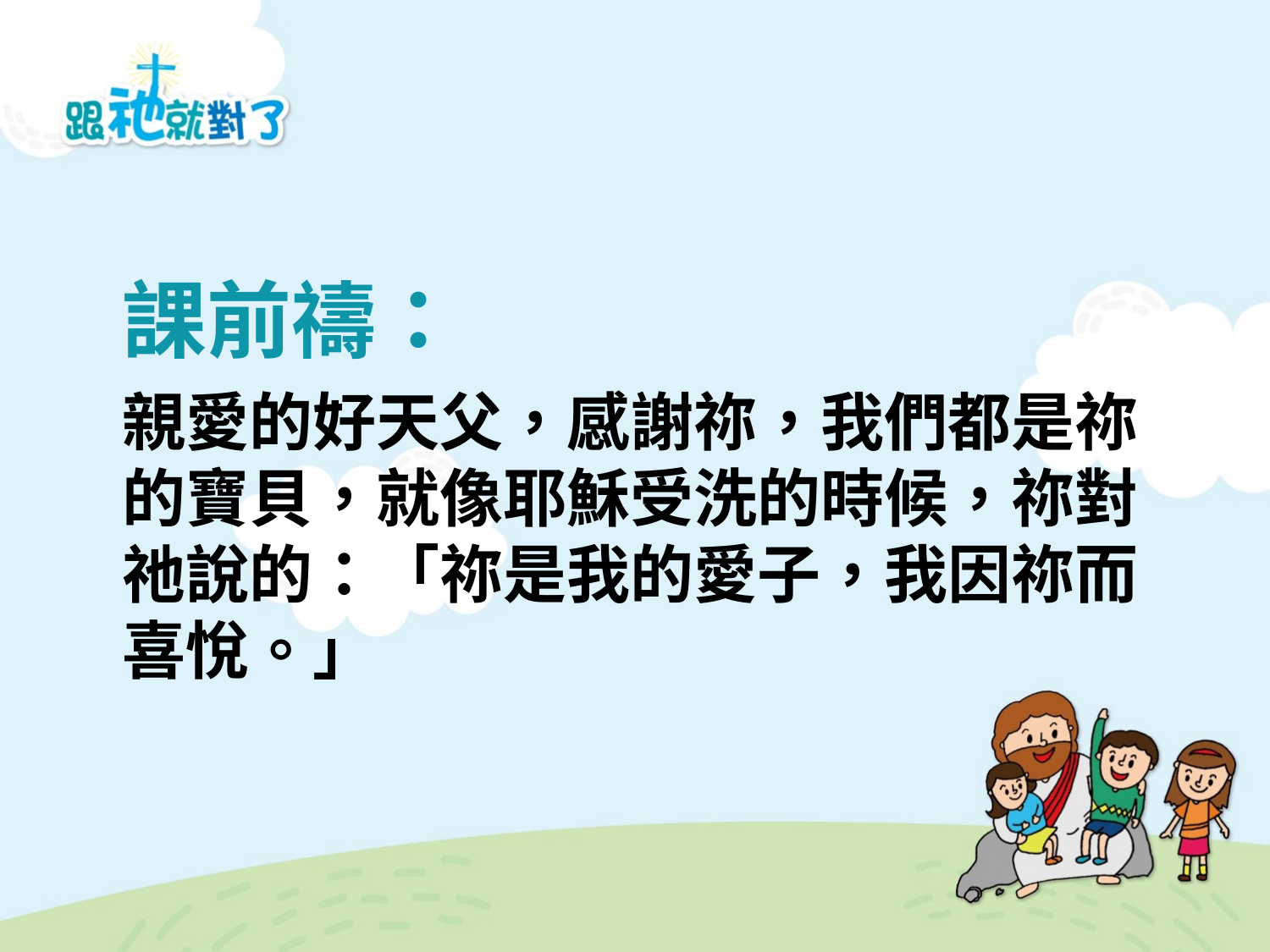

課前禱：
親愛的好天父，感謝祢，我們都是祢的寶貝，就像耶穌受洗的時候，祢對祂說的：「祢是我的愛子，我因祢而喜悅。」